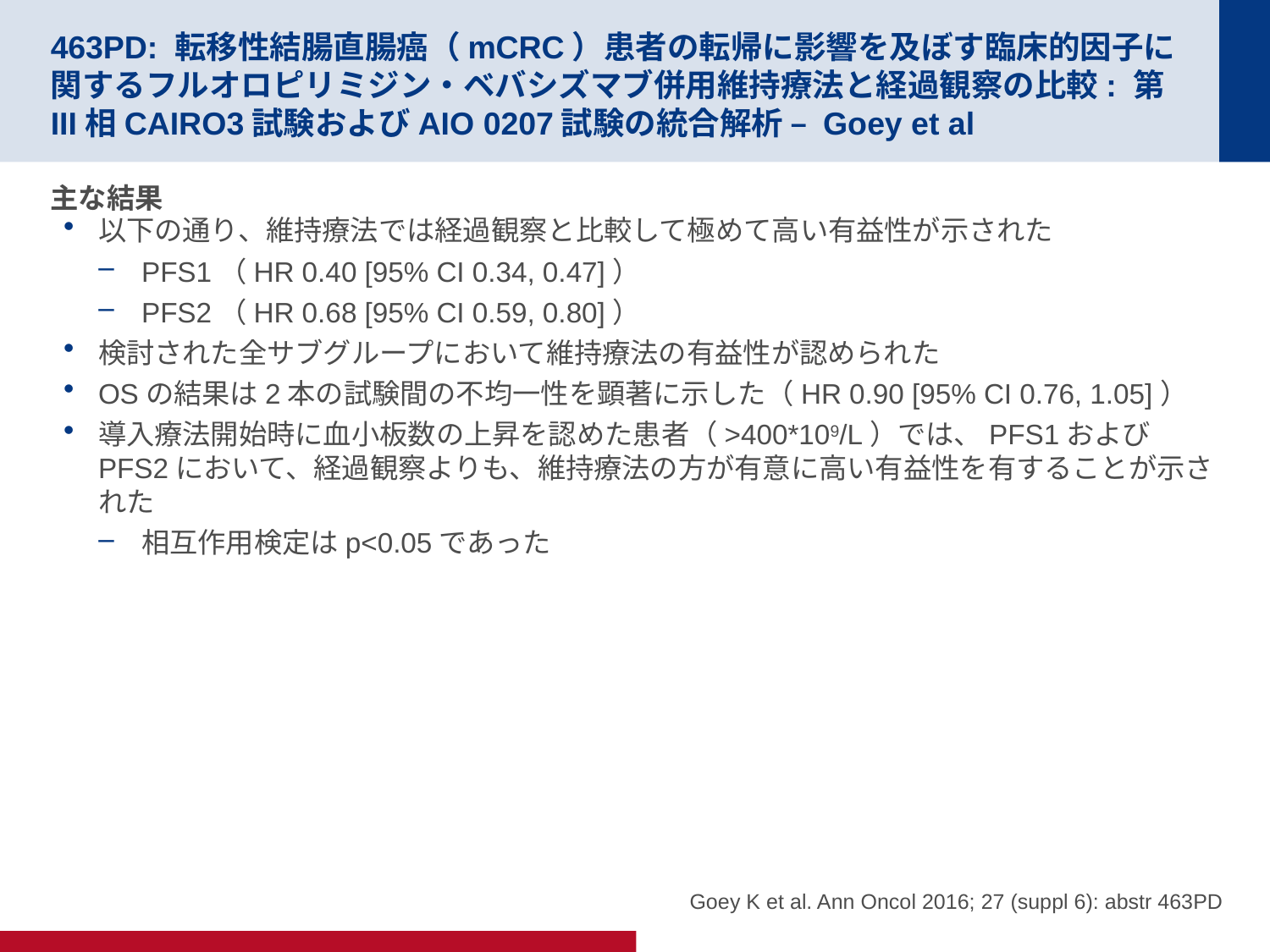

# 463PD: 転移性結腸直腸癌（mCRC）患者の転帰に影響を及ぼす臨床的因子に関するフルオロピリミジン・ベバシズマブ併用維持療法と経過観察の比較: 第III相CAIRO3試験およびAIO 0207試験の統合解析 – Goey et al
主な結果

以下の通り、維持療法では経過観察と比較して極めて高い有益性が示された
PFS1（HR 0.40 [95% CI 0.34, 0.47]）
PFS2（HR 0.68 [95% CI 0.59, 0.80]）
検討された全サブグループにおいて維持療法の有益性が認められた
OSの結果は2本の試験間の不均一性を顕著に示した（HR 0.90 [95% CI 0.76, 1.05]）
導入療法開始時に血小板数の上昇を認めた患者（>400*109/L）では、PFS1およびPFS2において、経過観察よりも、維持療法の方が有意に高い有益性を有することが示された
相互作用検定はp<0.05であった
Goey K et al. Ann Oncol 2016; 27 (suppl 6): abstr 463PD